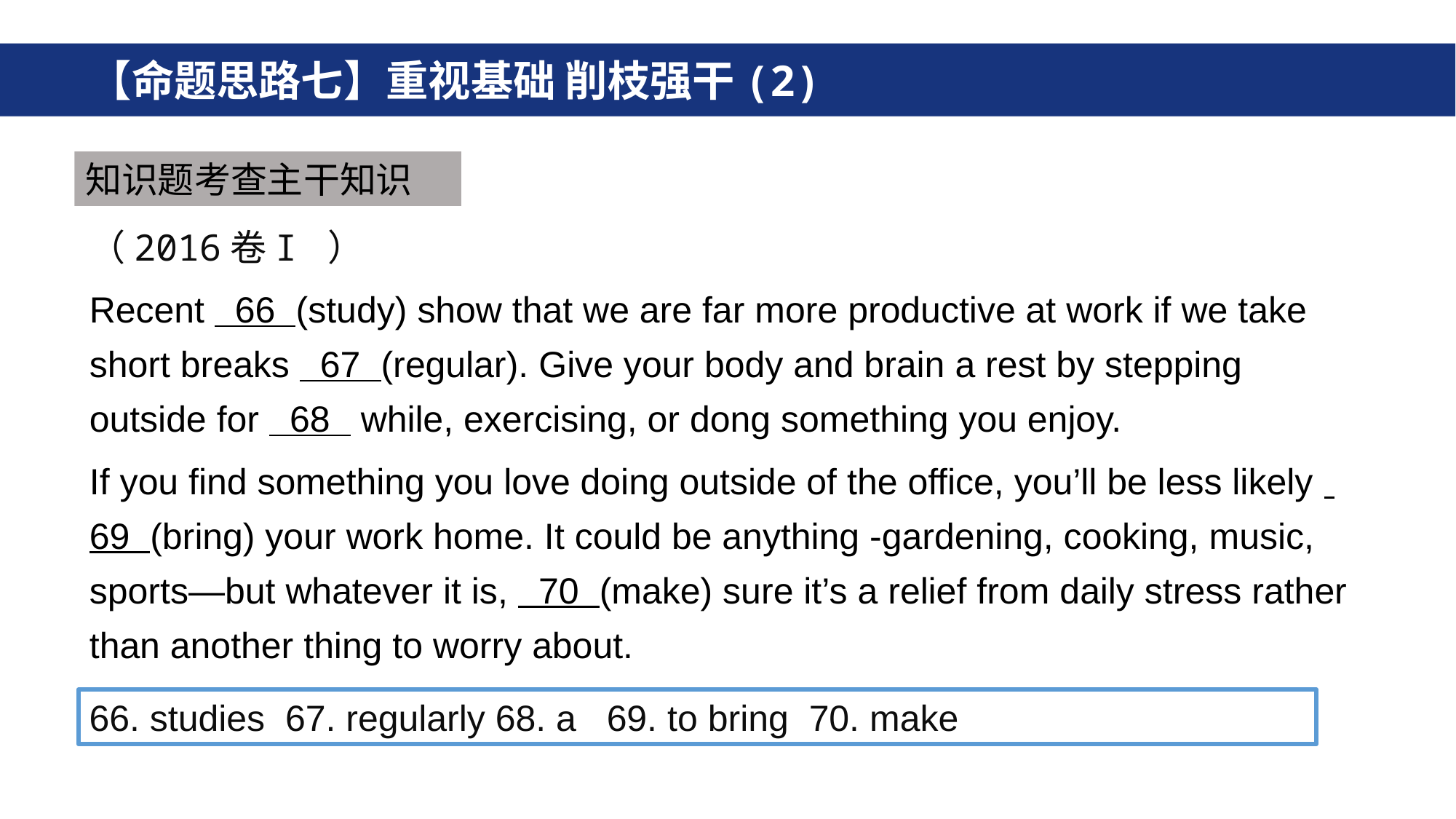

# 【命题思路七】重视基础 削枝强干(2)
知识题考查主干知识

（2016卷I ）
Recent   66  (study) show that we are far more productive at work if we take short breaks   67  (regular). Give your body and brain a rest by stepping outside for   68   while, exercising, or dong something you enjoy.
If you find something you love doing outside of the office, you’ll be less likely   69  (bring) your work home. It could be anything -gardening, cooking, music, sports—but whatever it is,   70  (make) sure it’s a relief from daily stress rather than another thing to worry about.

66. studies  67. regularly 68. a   69. to bring  70. make